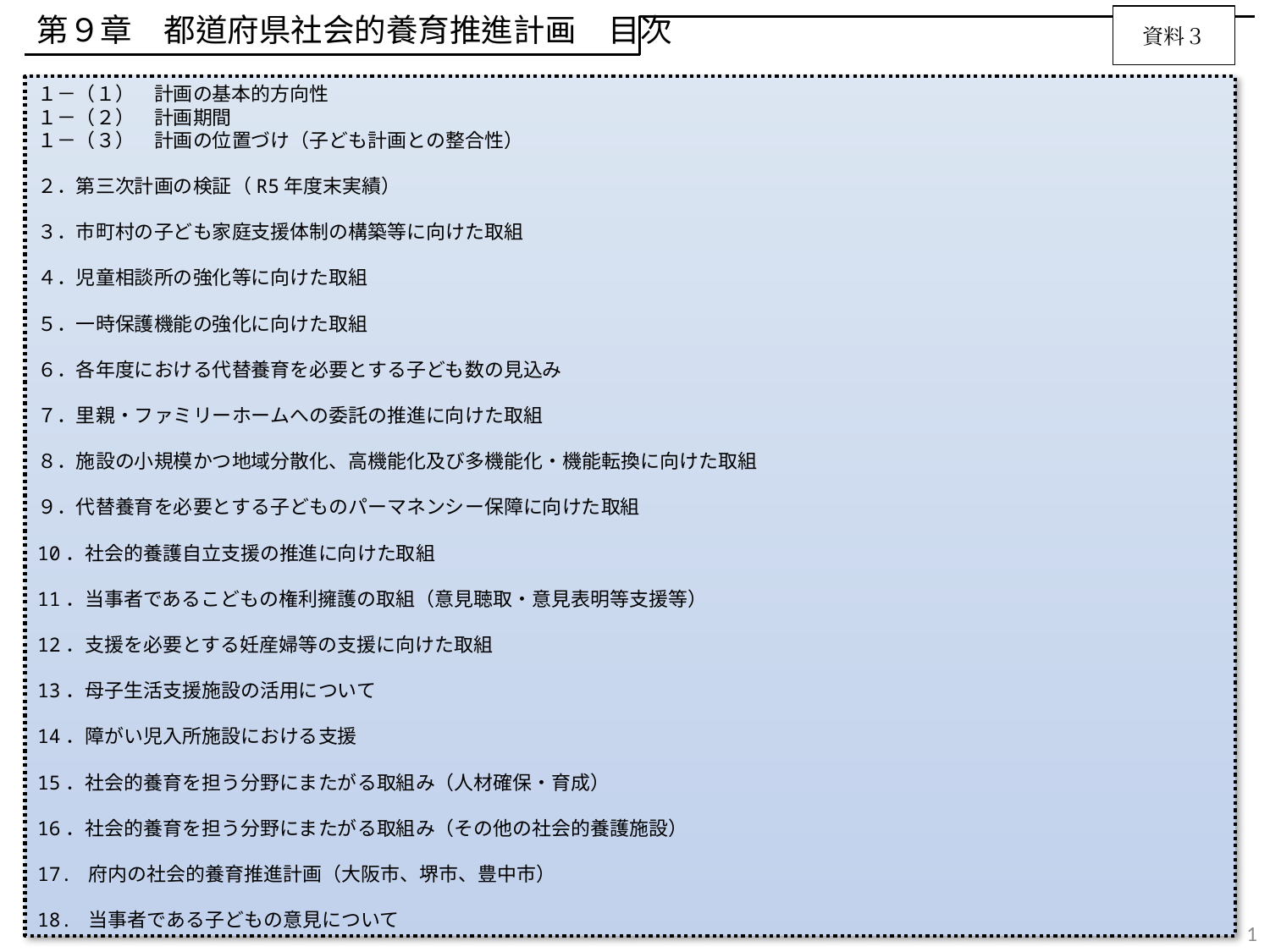

第９章　都道府県社会的養育推進計画　目次
資料３
１－（１）　計画の基本的方向性
１－（２）　計画期間
１－（３）　計画の位置づけ（子ども計画との整合性）

２．第三次計画の検証（R5年度末実績）

３．市町村の子ども家庭支援体制の構築等に向けた取組

４．児童相談所の強化等に向けた取組

５．一時保護機能の強化に向けた取組

６．各年度における代替養育を必要とする子ども数の見込み

７．里親・ファミリーホームへの委託の推進に向けた取組

８．施設の小規模かつ地域分散化、高機能化及び多機能化・機能転換に向けた取組

９．代替養育を必要とする子どものパーマネンシー保障に向けた取組

10．社会的養護自立支援の推進に向けた取組

11．当事者であるこどもの権利擁護の取組（意見聴取・意見表明等支援等）

12．支援を必要とする妊産婦等の支援に向けた取組

13．母子生活支援施設の活用について

14．障がい児入所施設における支援

15．社会的養育を担う分野にまたがる取組み（人材確保・育成）

16．社会的養育を担う分野にまたがる取組み（その他の社会的養護施設）

17. 府内の社会的養育推進計画（大阪市、堺市、豊中市）

18. 当事者である子どもの意見について

1